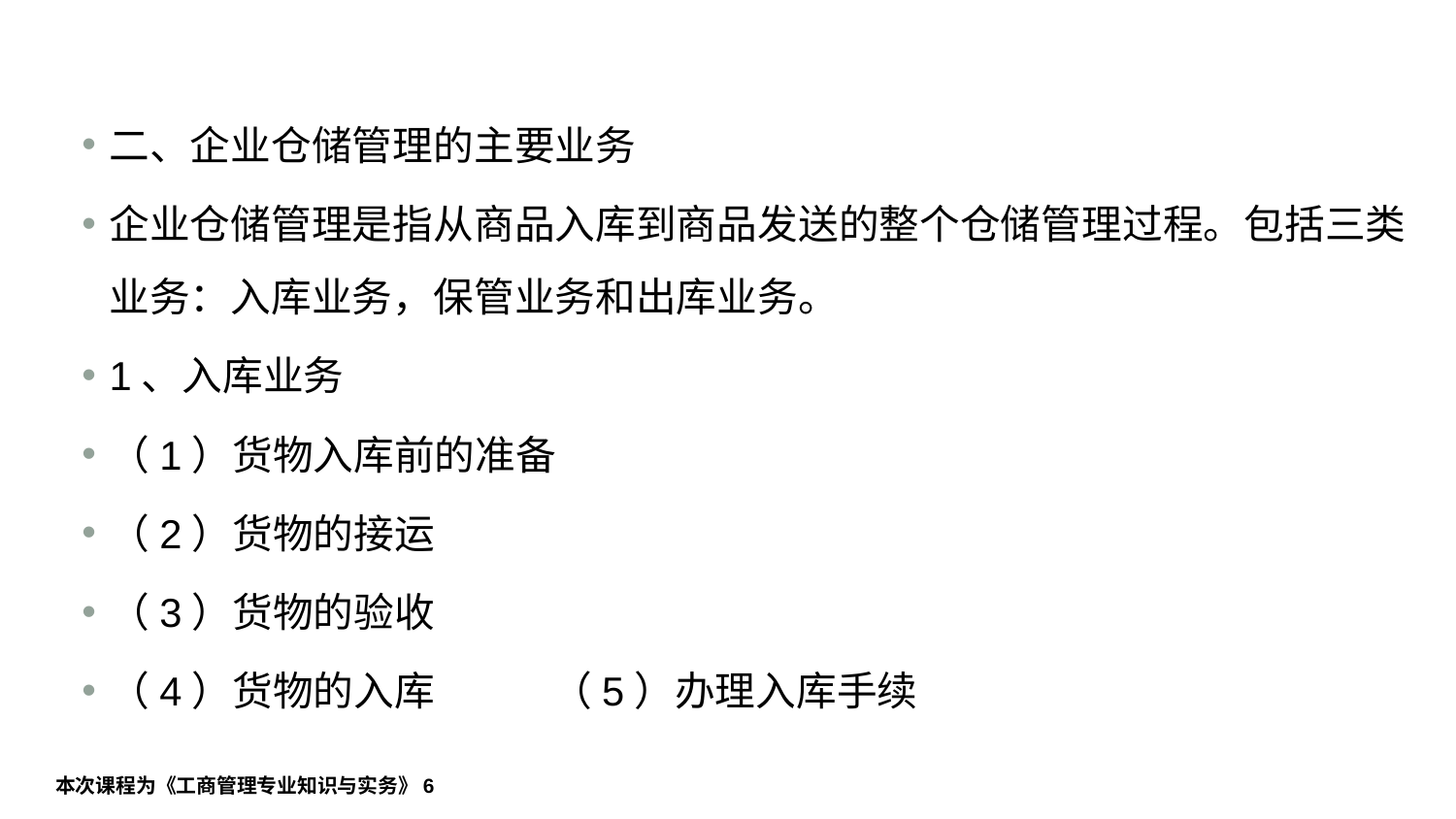

#
二、企业仓储管理的主要业务
企业仓储管理是指从商品入库到商品发送的整个仓储管理过程。包括三类业务：入库业务，保管业务和出库业务。
1、入库业务
（1）货物入库前的准备
（2）货物的接运
（3）货物的验收
（4）货物的入库             （5）办理入库手续